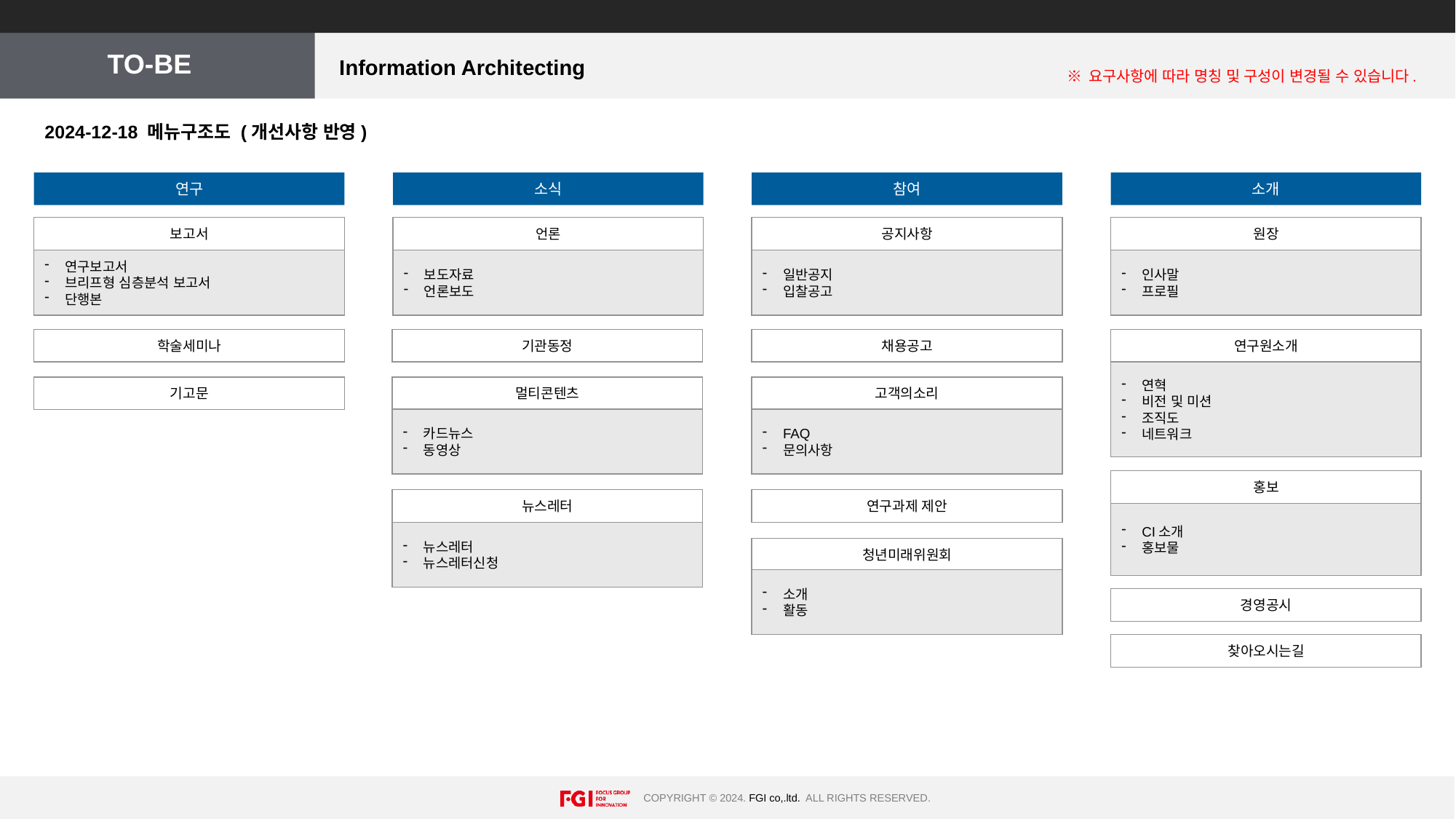

TO-BE
Information Architecting
※ 요구사항에 따라 명칭 및 구성이 변경될 수 있습니다.
2024-12-18 메뉴구조도 (개선사항 반영)
연구
소식
참여
소개
보고서
언론
공지사항
원장
인사말
프로필
연구보고서
브리프형 심층분석 보고서
단행본
보도자료
언론보도
일반공지
입찰공고
학술세미나
기관동정
채용공고
연구원소개
연혁
비전 및 미션
조직도
네트워크
기고문
멀티콘텐츠
고객의소리
카드뉴스
동영상
FAQ
문의사항
홍보
뉴스레터
연구과제 제안
CI소개
홍보물
뉴스레터
뉴스레터신청
청년미래위원회
소개
활동
경영공시
찾아오시는길